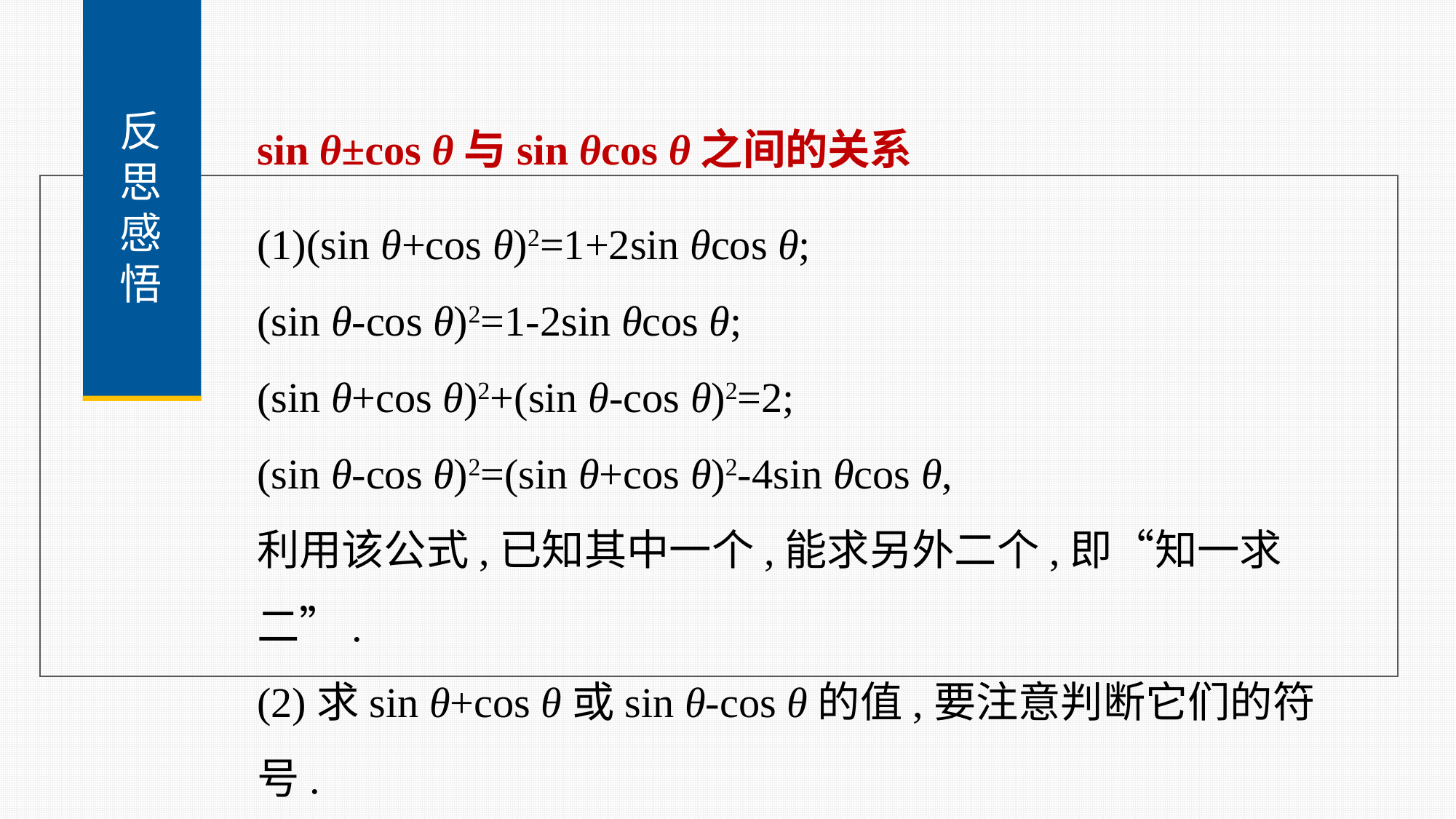

反
思
感
悟

sin θ±cos θ与sin θcos θ之间的关系

(1)(sin θ+cos θ)2=1+2sin θcos θ;
(sin θ-cos θ)2=1-2sin θcos θ;
(sin θ+cos θ)2+(sin θ-cos θ)2=2;
(sin θ-cos θ)2=(sin θ+cos θ)2-4sin θcos θ,
利用该公式,已知其中一个,能求另外二个,即“知一求二”.
(2)求sin θ+cos θ或sin θ-cos θ的值,要注意判断它们的符号.